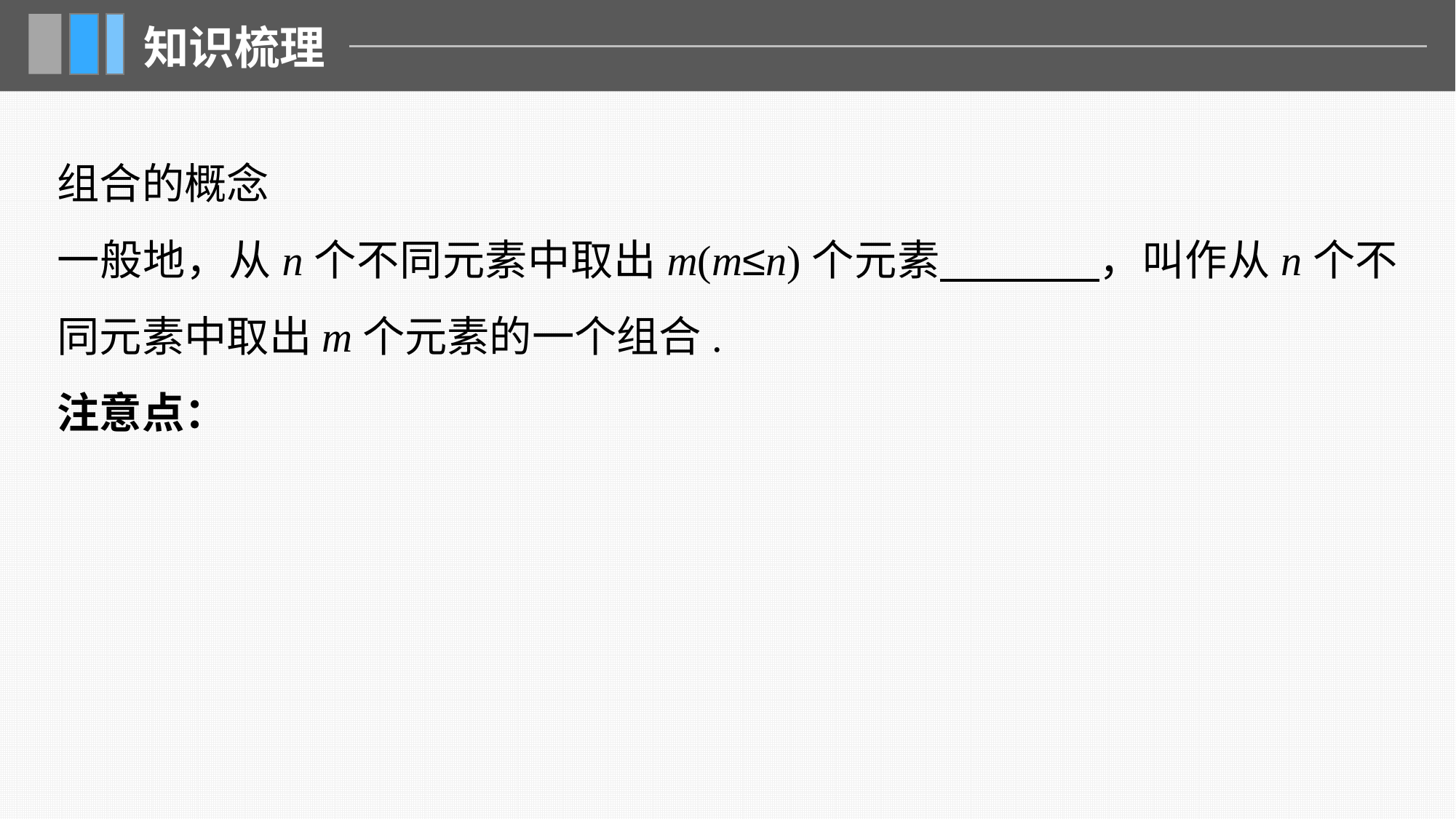

组合的概念
一般地，从n个不同元素中取出m(m≤n)个元素                ，叫作从n个不同元素中取出m个元素的一个组合.
注意点：